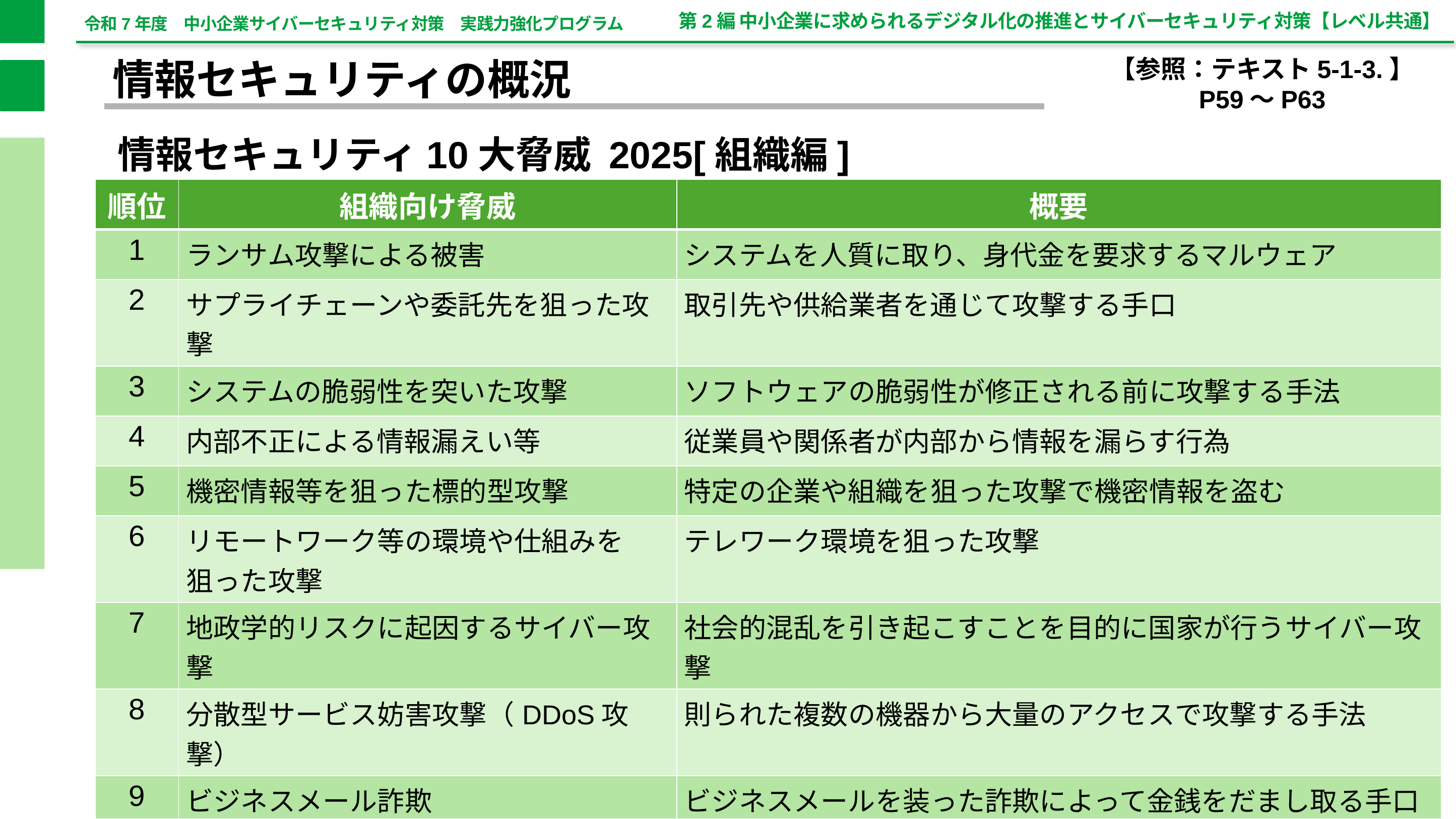

第2編 中小企業に求められるデジタル化の推進とサイバーセキュリティ対策【レベル共通】
【参照：テキスト5-1-3.】
P59～P63
情報セキュリティの概況
情報セキュリティ10大脅威 2025[組織編]
| 順位 | 組織向け脅威 | 概要 |
| --- | --- | --- |
| 1 | ランサム攻撃による被害 | システムを人質に取り、身代金を要求するマルウェア |
| 2 | サプライチェーンや委託先を狙った攻撃 | 取引先や供給業者を通じて攻撃する手口 |
| 3 | システムの脆弱性を突いた攻撃 | ソフトウェアの脆弱性が修正される前に攻撃する手法 |
| 4 | 内部不正による情報漏えい等 | 従業員や関係者が内部から情報を漏らす行為 |
| 5 | 機密情報等を狙った標的型攻撃 | 特定の企業や組織を狙った攻撃で機密情報を盗む |
| 6 | リモートワーク等の環境や仕組みを狙った攻撃 | テレワーク環境を狙った攻撃 |
| 7 | 地政学的リスクに起因するサイバー攻撃 | 社会的混乱を引き起こすことを目的に国家が行うサイバー攻撃 |
| 8 | 分散型サービス妨害攻撃（DDoS攻撃） | 則られた複数の機器から大量のアクセスで攻撃する手法 |
| 9 | ビジネスメール詐欺 | ビジネスメールを装った詐欺によって金銭をだまし取る手口 |
| 10 | 不注意による情報漏えい等 | ヒューマンエラーによる情報の漏えい |